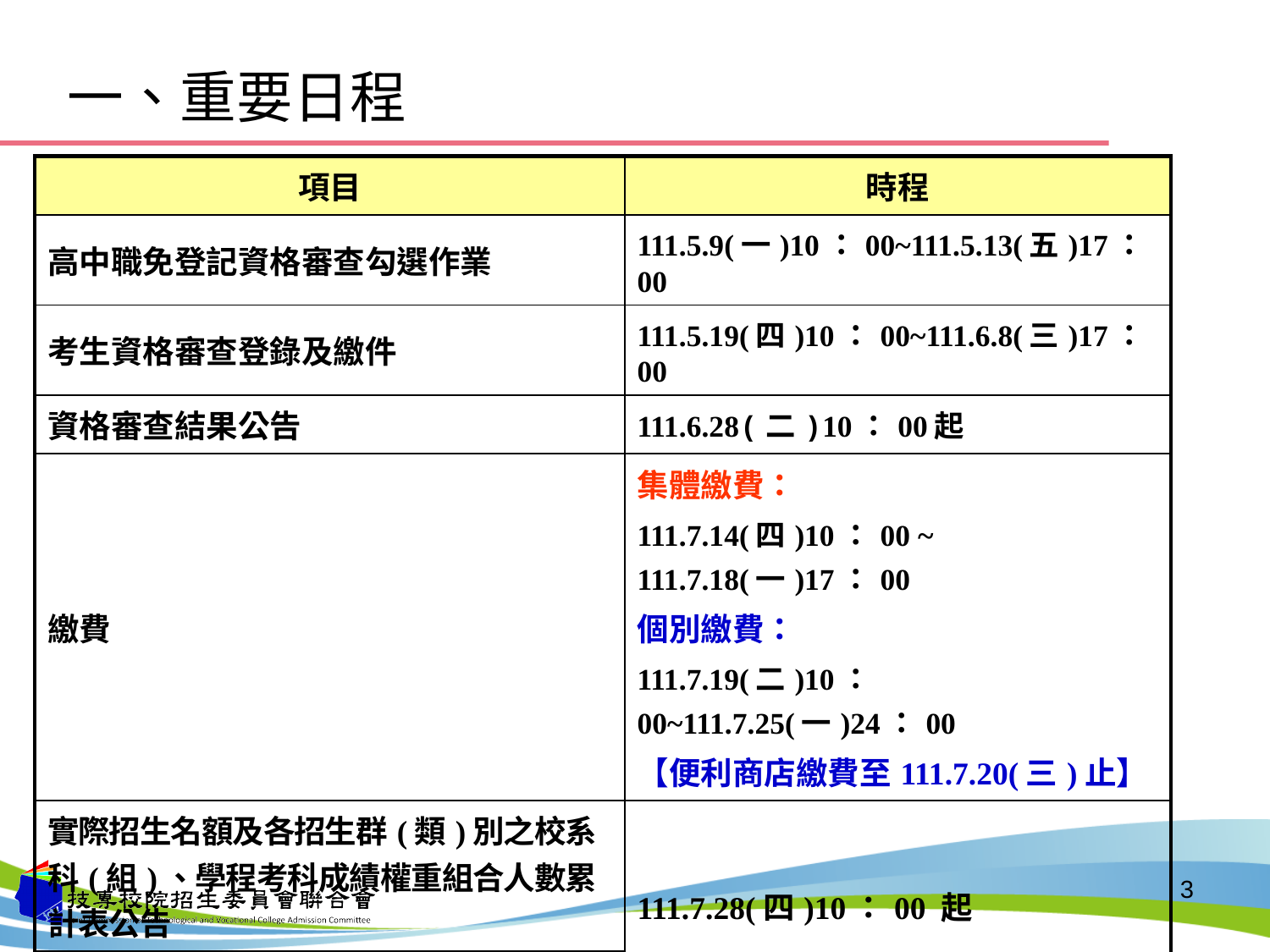

一、重要日程
| 項目 | 時程 |
| --- | --- |
| 高中職免登記資格審查勾選作業 | 111.5.9(一)10：00~111.5.13(五)17：00 |
| 考生資格審查登錄及繳件 | 111.5.19(四)10：00~111.6.8(三)17：00 |
| 資格審查結果公告 | 111.6.28(二)10：00起 |
| 繳費 | 集體繳費： 111.7.14(四)10：00 ~ 111.7.18(一)17：00 個別繳費： 111.7.19(二)10：00~111.7.25(一)24：00 【便利商店繳費至111.7.20(三)止】 |
| 實際招生名額及各招生群(類)別之校系科(組)、學程考科成績權重組合人數累計表公告 | 111.7.28(四)10：00 起 |
| 個人總成績查詢 |  |
| 網路選填登記志願 | 111.7.28(四)10：00~111.8.2(二)17：00 |
| 錄取公告及分發結果查詢 | 111.8.9(二)10：00起 |
3